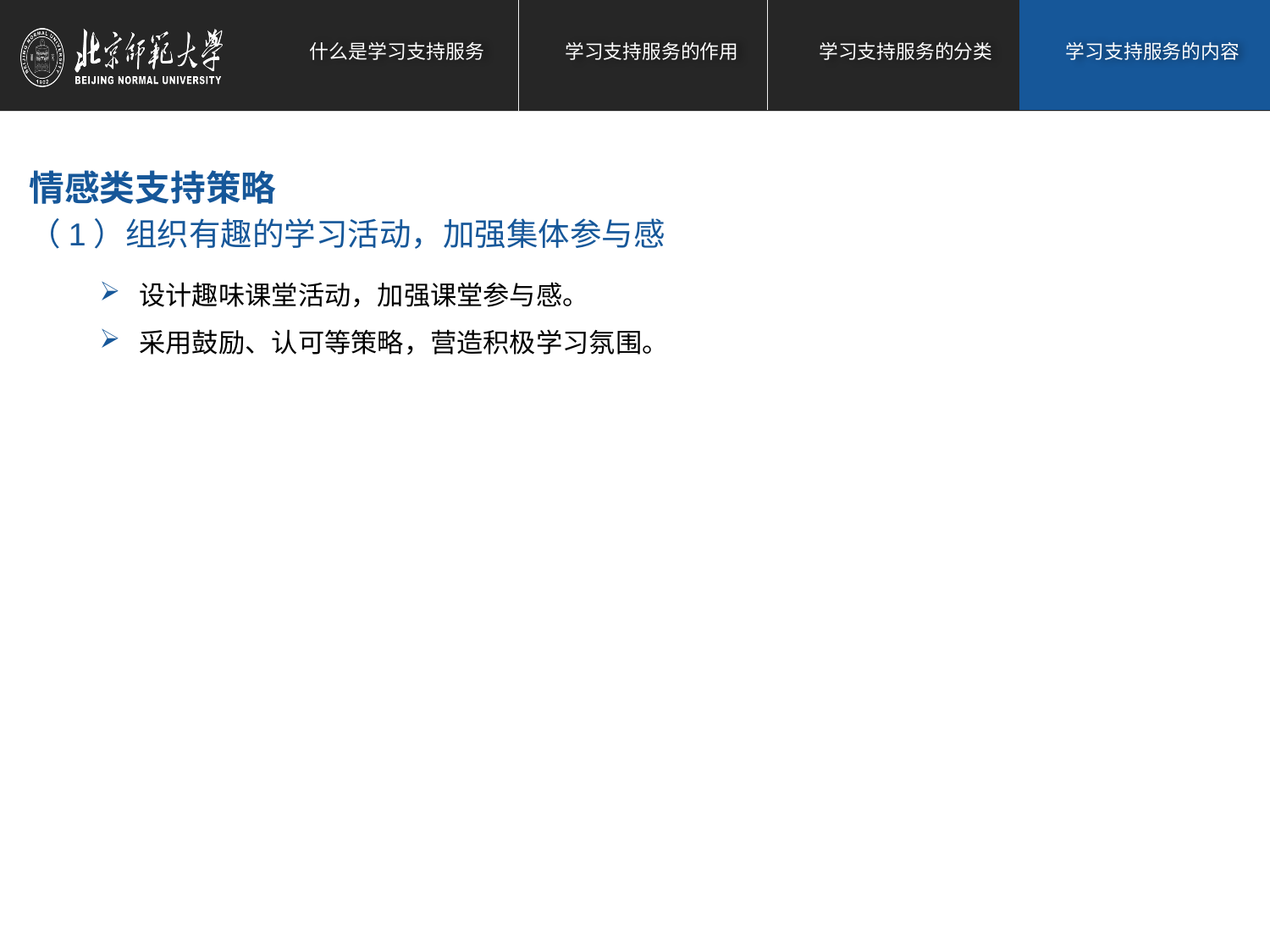

情感类支持策略
（1）组织有趣的学习活动，加强集体参与感
设计趣味课堂活动，加强课堂参与感。
采用鼓励、认可等策略，营造积极学习氛围。